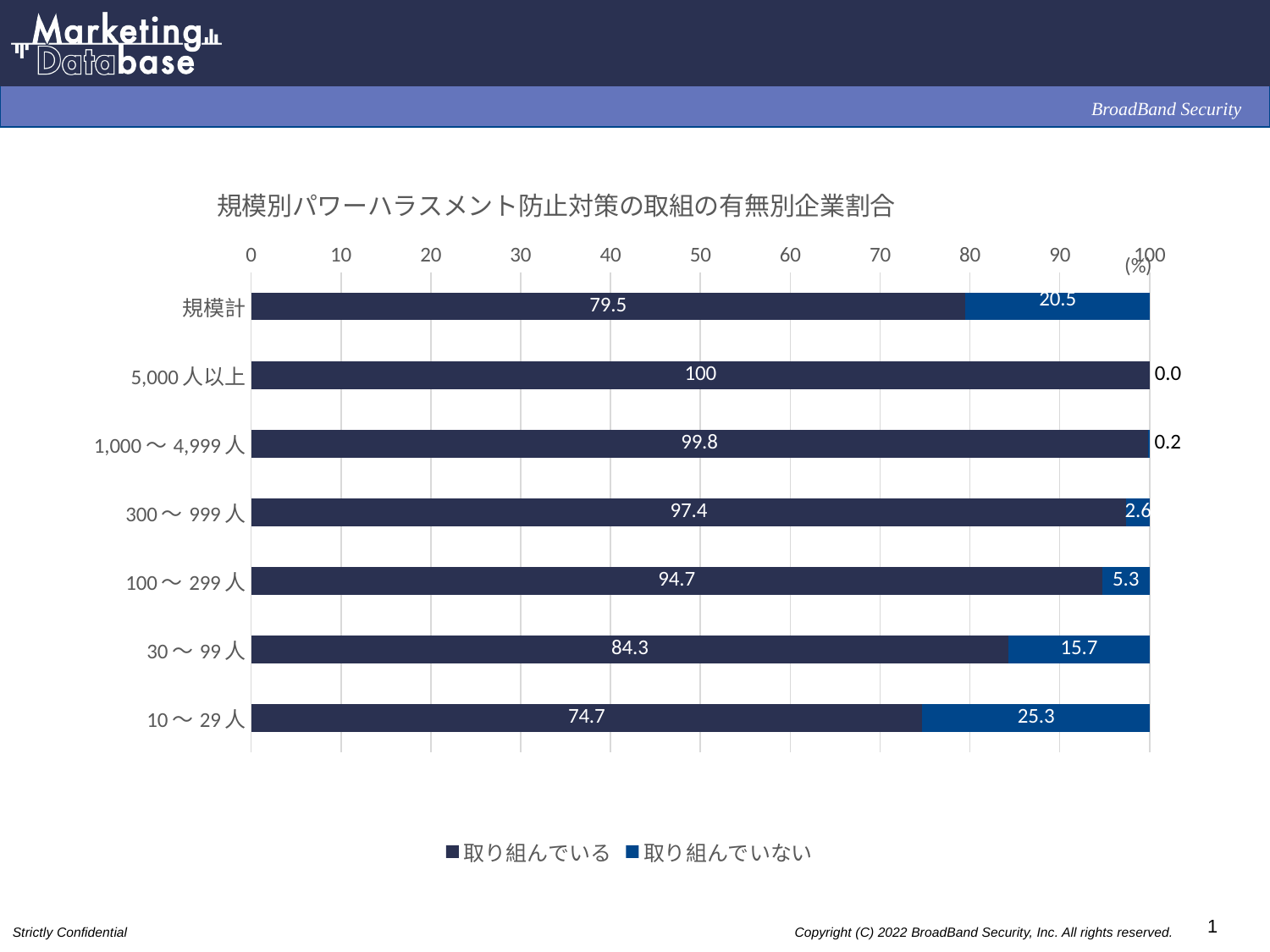

### Chart: 規模別パワーハラスメント防止対策の取組の有無別企業割合

| Category | 取り組んでいる | 取り組んでいない |
|---|---|---|
| 規模計 | 79.5 | 20.5 |
| 5,000人以上 | 100.0 | 0.0 |
| 1,000～4,999人 | 99.8 | 0.2 |
| 300～999人 | 97.4 | 2.6 |
| 100～299人 | 94.7 | 5.3 |
| 30～99人 | 84.3 | 15.7 |
| 10～29人 | 74.7 | 25.3 |